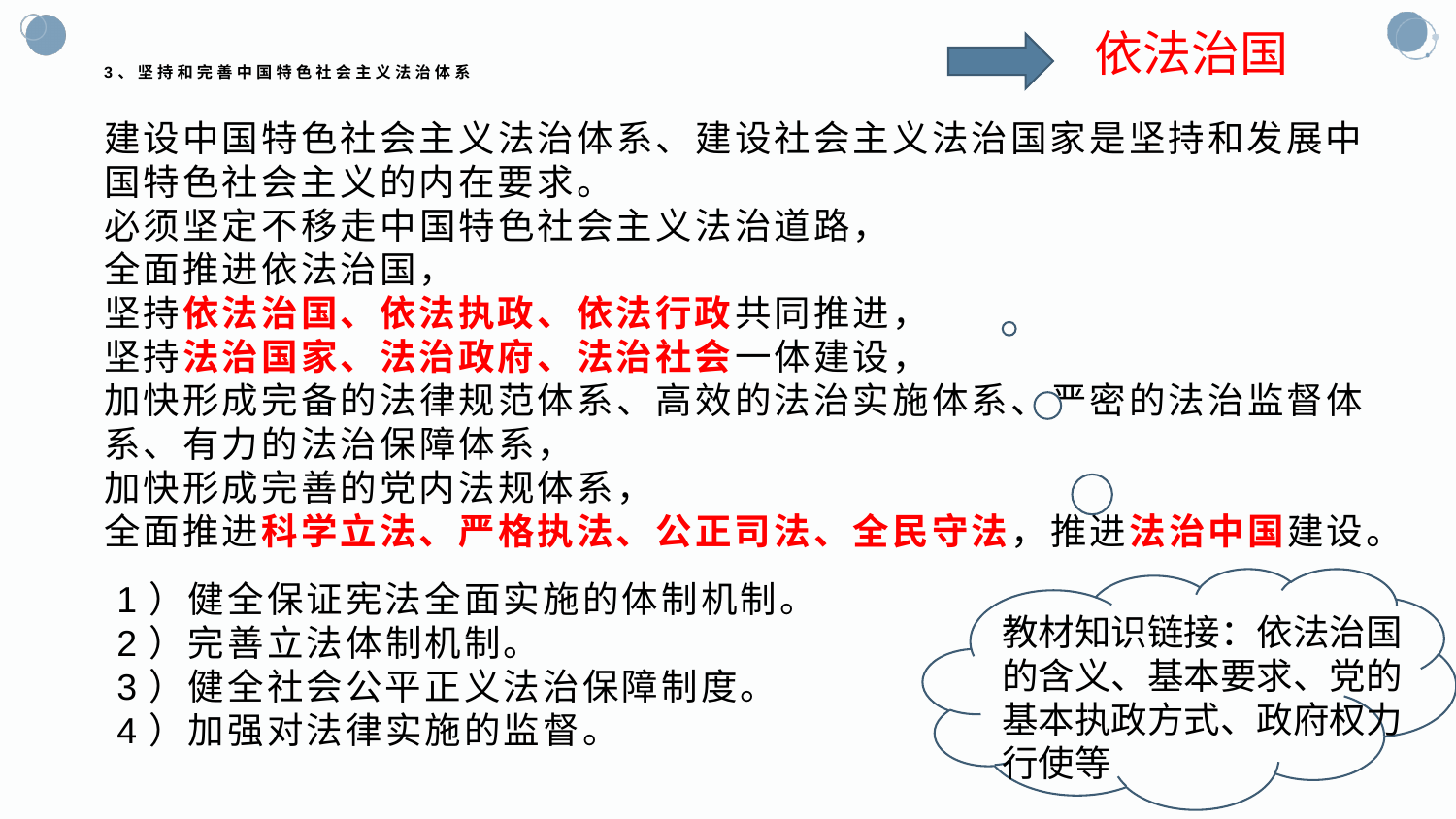

依法治国

# 3、坚持和完善中国特色社会主义法治体系
建设中国特色社会主义法治体系、建设社会主义法治国家是坚持和发展中国特色社会主义的内在要求。
必须坚定不移走中国特色社会主义法治道路，
全面推进依法治国，
坚持依法治国、依法执政、依法行政共同推进，
坚持法治国家、法治政府、法治社会一体建设，
加快形成完备的法律规范体系、高效的法治实施体系、严密的法治监督体系、有力的法治保障体系，
加快形成完善的党内法规体系，
全面推进科学立法、严格执法、公正司法、全民守法，推进法治中国建设。

1）健全保证宪法全面实施的体制机制。
2）完善立法体制机制。
3）健全社会公平正义法治保障制度。
4）加强对法律实施的监督。
教材知识链接：依法治国的含义、基本要求、党的基本执政方式、政府权力行使等